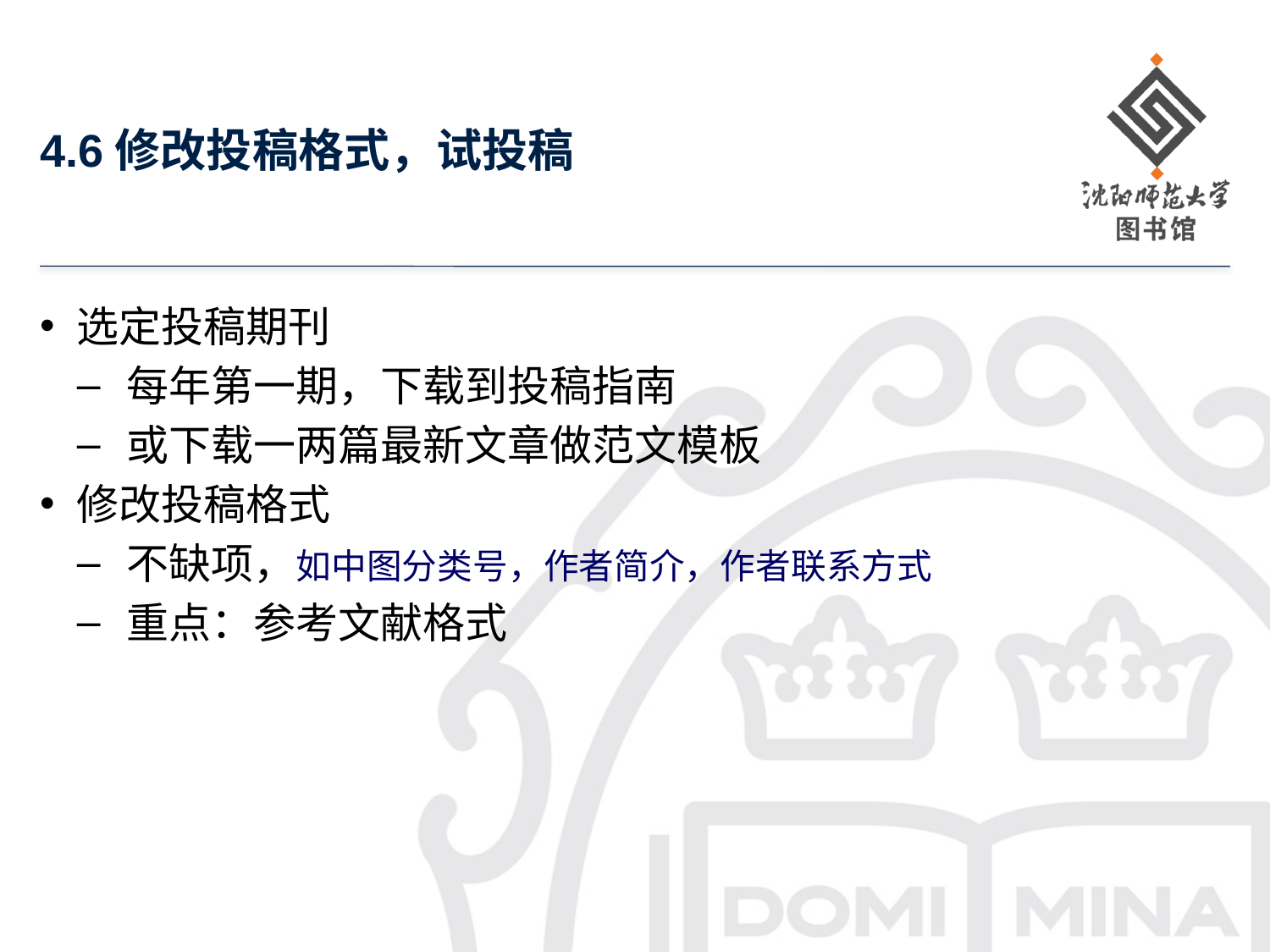

# 4.6修改投稿格式，试投稿
选定投稿期刊
每年第一期，下载到投稿指南
或下载一两篇最新文章做范文模板
修改投稿格式
不缺项，如中图分类号，作者简介，作者联系方式
重点：参考文献格式